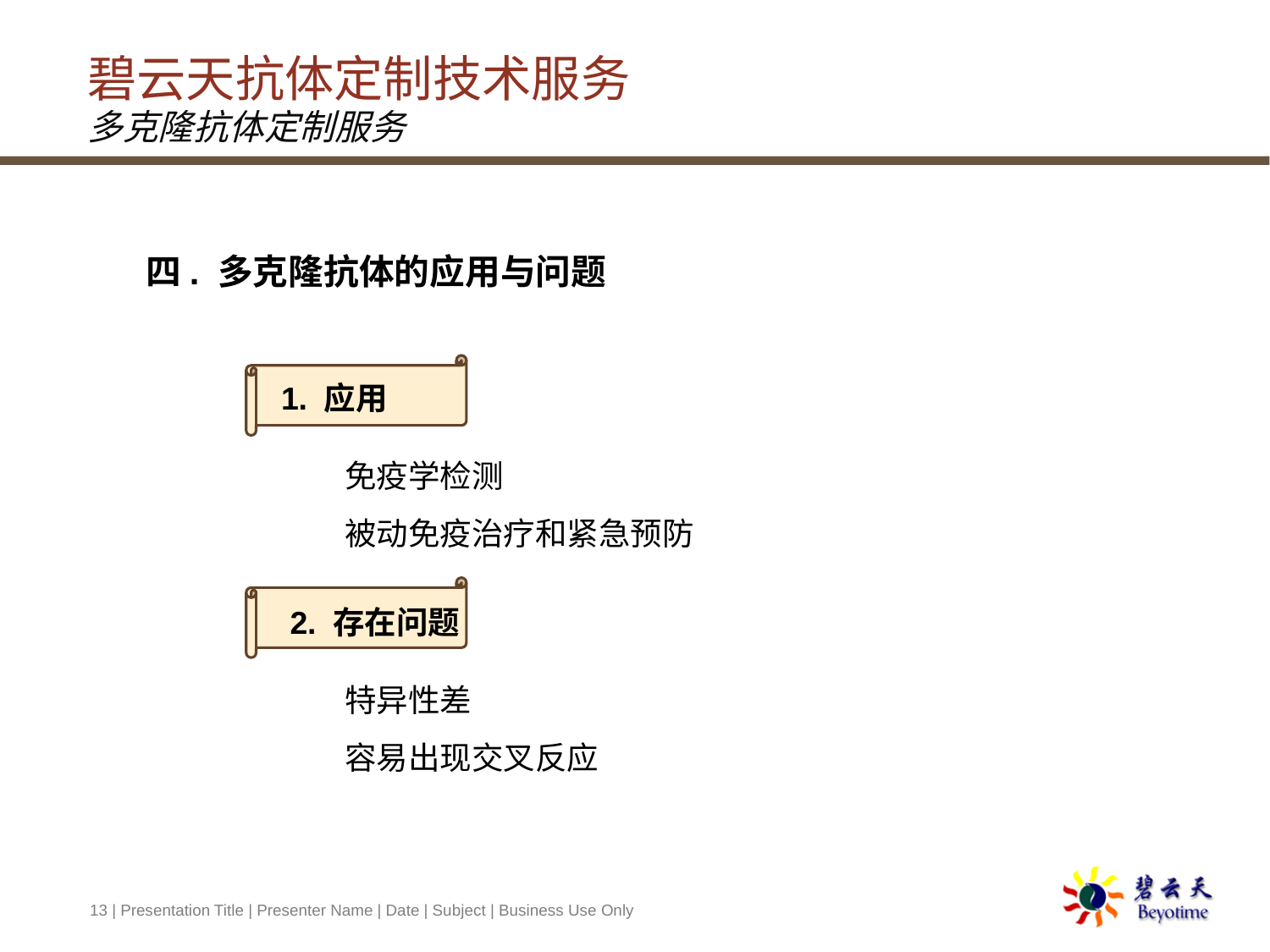

# 碧云天抗体定制技术服务 多克隆抗体定制服务
 四. 多克隆抗体的应用与问题
     1. 应用
              免疫学检测
              被动免疫治疗和紧急预防
      2. 存在问题
              特异性差
              容易出现交叉反应

13 | Presentation Title | Presenter Name | Date | Subject | Business Use Only